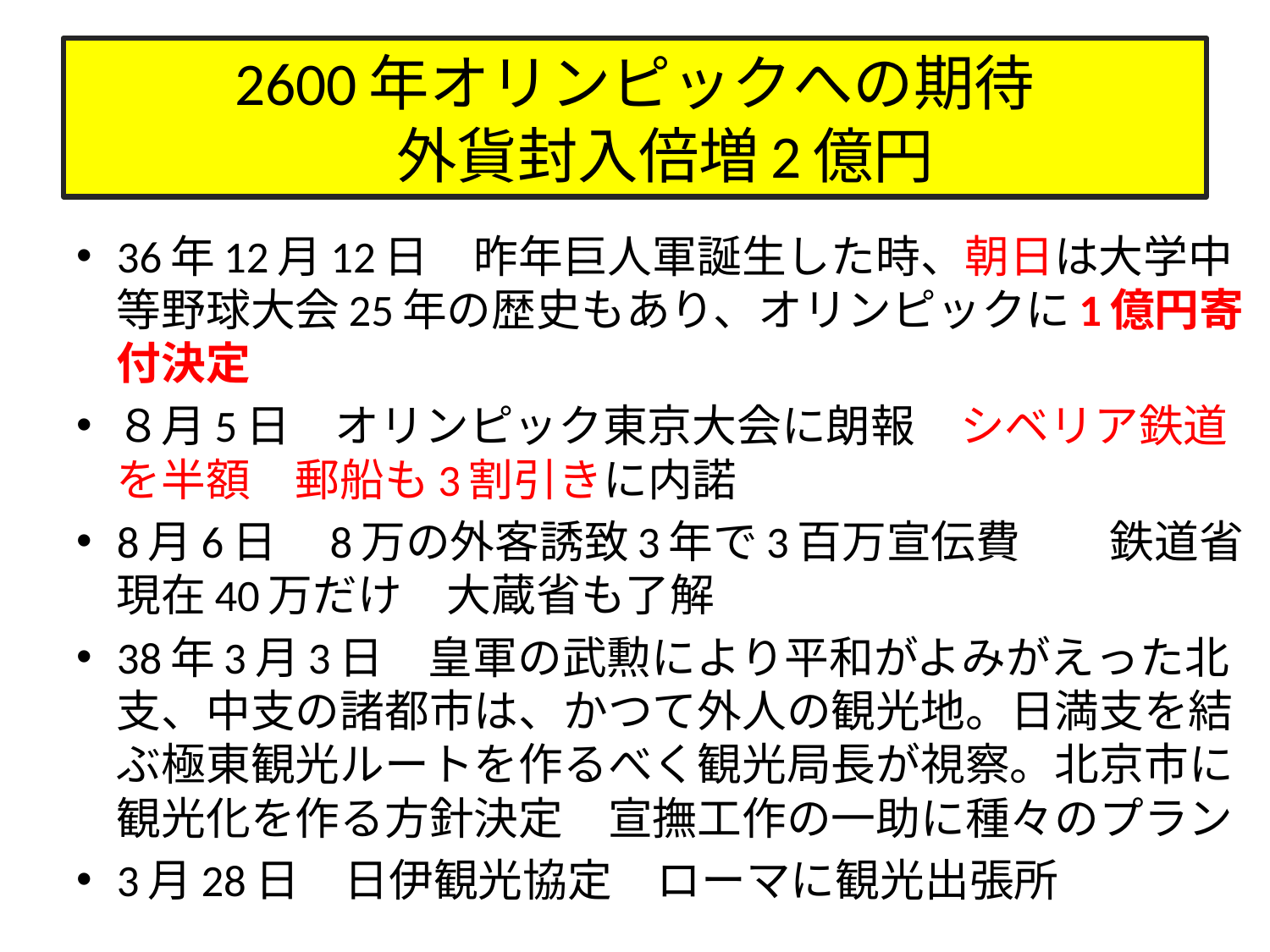

# 2600年オリンピックへの期待 　外貨封入倍増2億円
36年12月12日　昨年巨人軍誕生した時、朝日は大学中等野球大会25年の歴史もあり、オリンピックに1億円寄付決定
８月5日　オリンピック東京大会に朗報　シベリア鉄道を半額　郵船も3割引きに内諾
8月6日　8万の外客誘致3年で3百万宣伝費　　鉄道省現在40万だけ　大蔵省も了解
38年3月3日　皇軍の武勲により平和がよみがえった北支、中支の諸都市は、かつて外人の観光地。日満支を結ぶ極東観光ルートを作るべく観光局長が視察。北京市に観光化を作る方針決定　宣撫工作の一助に種々のプラン
3月28日　日伊観光協定　ローマに観光出張所